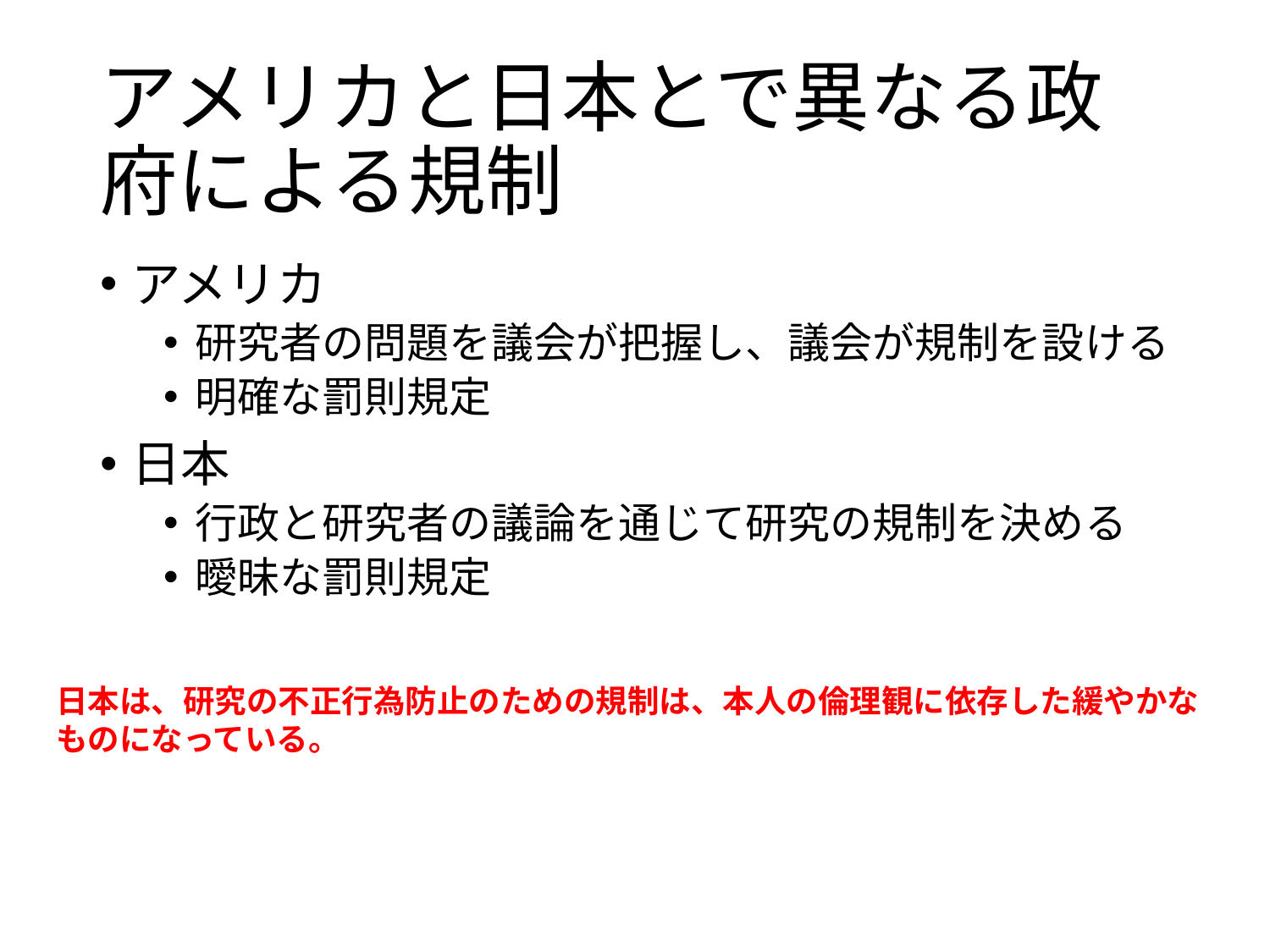

# アメリカと日本とで異なる政府による規制
アメリカ
研究者の問題を議会が把握し、議会が規制を設ける
明確な罰則規定
日本
行政と研究者の議論を通じて研究の規制を決める
曖昧な罰則規定
日本は、研究の不正行為防止のための規制は、本人の倫理観に依存した緩やかなものになっている。